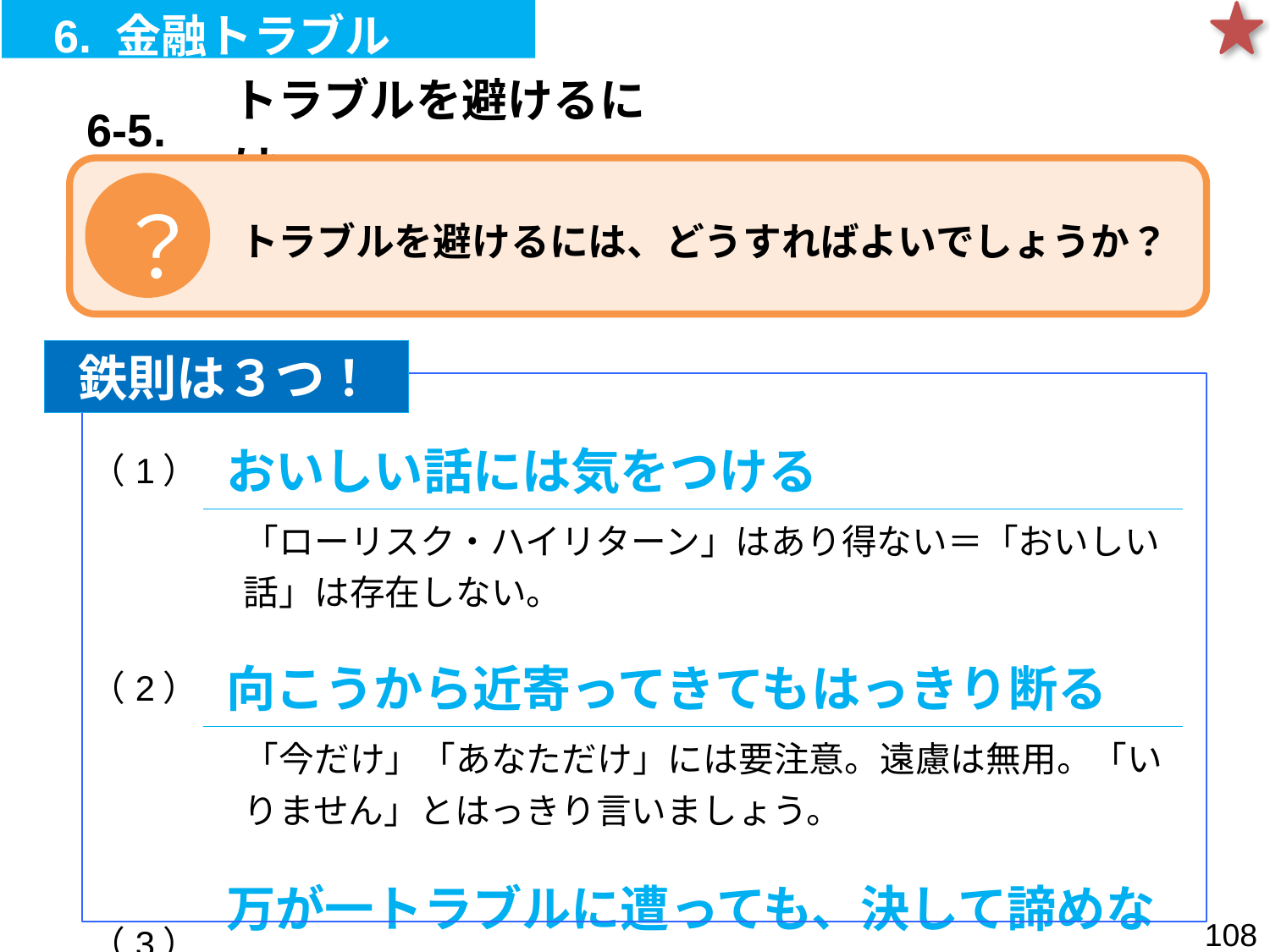

6. 金融トラブル

| 6-5. | トラブルを避けるには |
| --- | --- |
トラブルを避けるには、どうすればよいでしょうか？
？
鉄則は３つ！

| （1） | おいしい話には気をつける |
| --- | --- |
|  | 「ローリスク・ハイリターン」はあり得ない＝「おいしい話」は存在しない。 |
|  |  |
| （2） | 向こうから近寄ってきてもはっきり断る |
|  | 「今だけ」「あなただけ」には要注意。遠慮は無用。「いりません」とはっきり言いましょう。 |
|  |  |
| （3） | 万が一トラブルに遭っても、決して諦めない |
|  | ひとりで悩まず、早めに適切な相手に相談することで道が開ける。 |
108